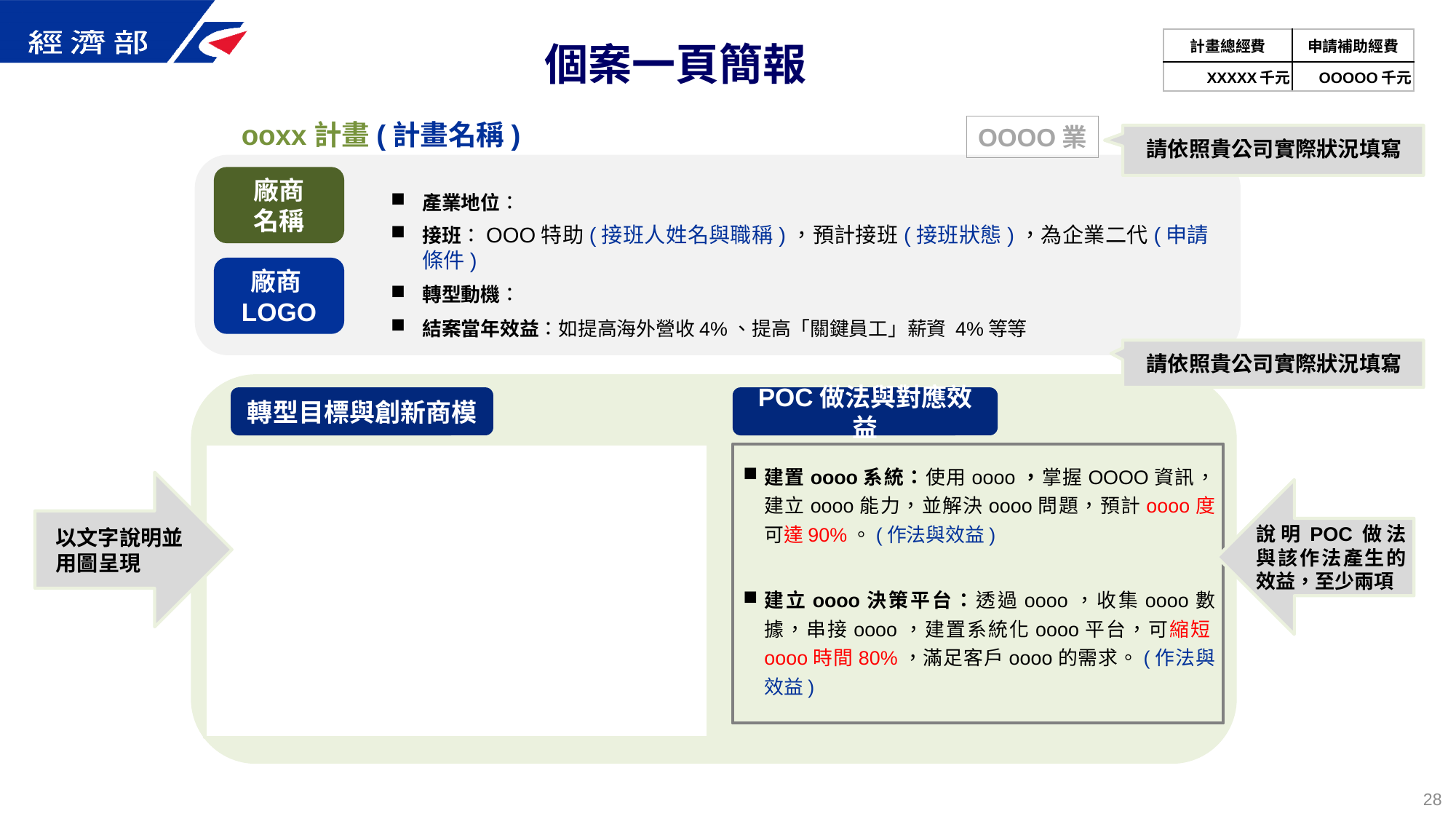

個案一頁簡報
| 計畫總經費 | 申請補助經費 |
| --- | --- |
| XXXXX千元 | OOOOO千元 |
ooxx計畫(計畫名稱)
OOOO業

請依照貴公司實際狀況填寫

廠商
名稱
產業地位：
接班：OOO特助(接班人姓名與職稱)，預計接班(接班狀態)，為企業二代(申請條件)
轉型動機：
結案當年效益：如提高海外營收4%、提高「關鍵員工」薪資 4%等等
廠商LOGO

請依照貴公司實際狀況填寫

POC做法與對應效益
轉型目標與創新商模
.

建置oooo系統：使用oooo，掌握OOOO資訊，建立oooo能力，並解決oooo問題，預計oooo度可達90%。(作法與效益)

建立oooo決策平台：透過oooo，收集oooo數據，串接oooo，建置系統化oooo平台，可縮短oooo時間80%，滿足客戶oooo的需求。(作法與效益)

說明POC做法與該作法產生的效益，至少兩項
以文字說明並
用圖呈現

28